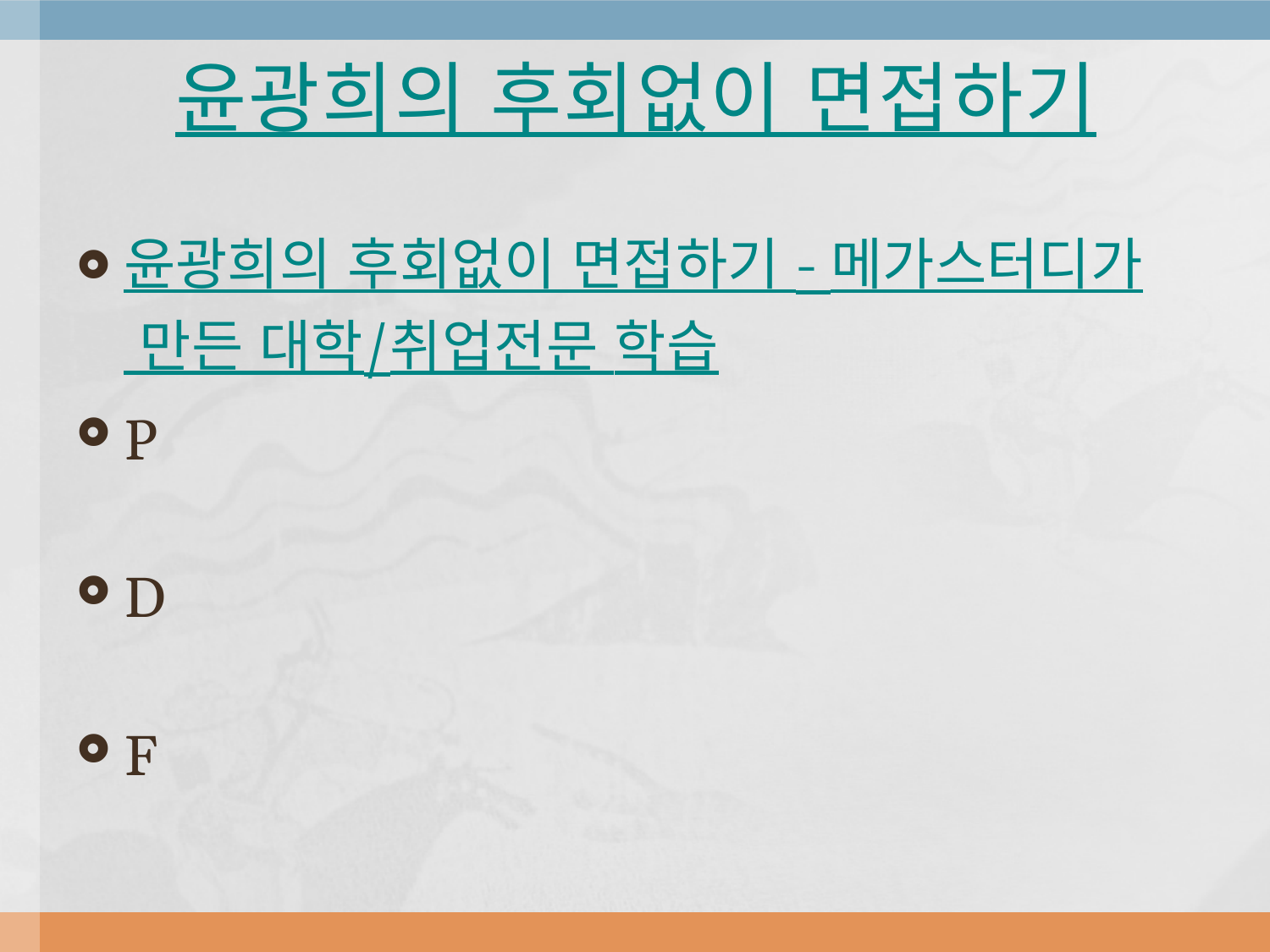

# 윤광희의 후회없이 면접하기
윤광희의 후회없이 면접하기 - 메가스터디가 만든 대학/취업전문 학습
P

D

F